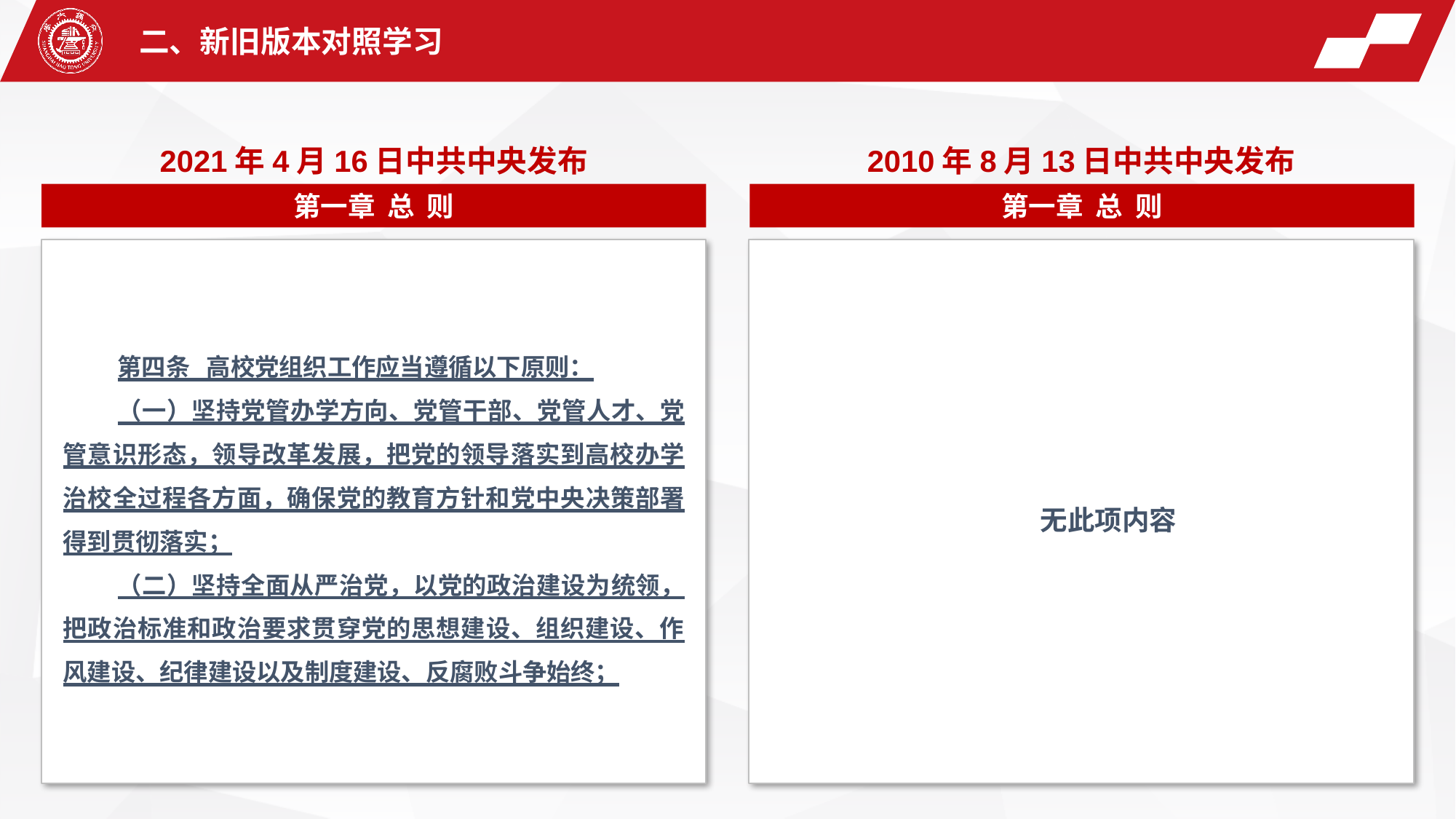

二、新旧版本对照学习
2021年4月16日中共中央发布
2010年8月13日中共中央发布
第一章  总  则
第一章  总  则
第四条   高校党组织工作应当遵循以下原则：
（一）坚持党管办学方向、党管干部、党管人才、党管意识形态，领导改革发展，把党的领导落实到高校办学治校全过程各方面，确保党的教育方针和党中央决策部署得到贯彻落实；
（二）坚持全面从严治党，以党的政治建设为统领，把政治标准和政治要求贯穿党的思想建设、组织建设、作风建设、纪律建设以及制度建设、反腐败斗争始终；
无此项内容